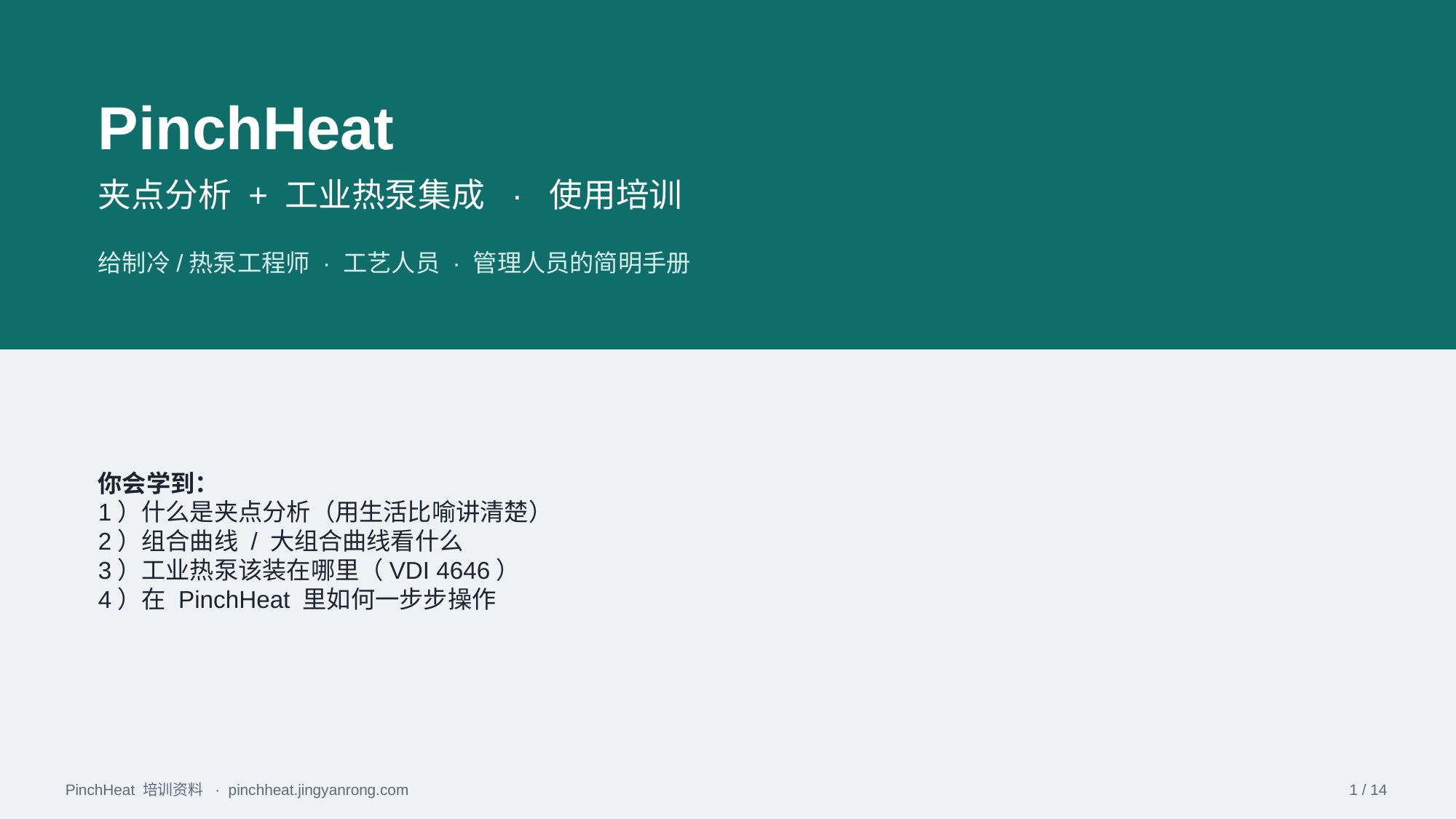

PinchHeat
夹点分析 + 工业热泵集成  ·  使用培训
给制冷/热泵工程师 · 工艺人员 · 管理人员的简明手册
你会学到：
1）什么是夹点分析（用生活比喻讲清楚）
2）组合曲线 / 大组合曲线看什么
3）工业热泵该装在哪里（VDI 4646）
4）在 PinchHeat 里如何一步步操作
PinchHeat 培训资料  ·  pinchheat.jingyanrong.com
1 / 14